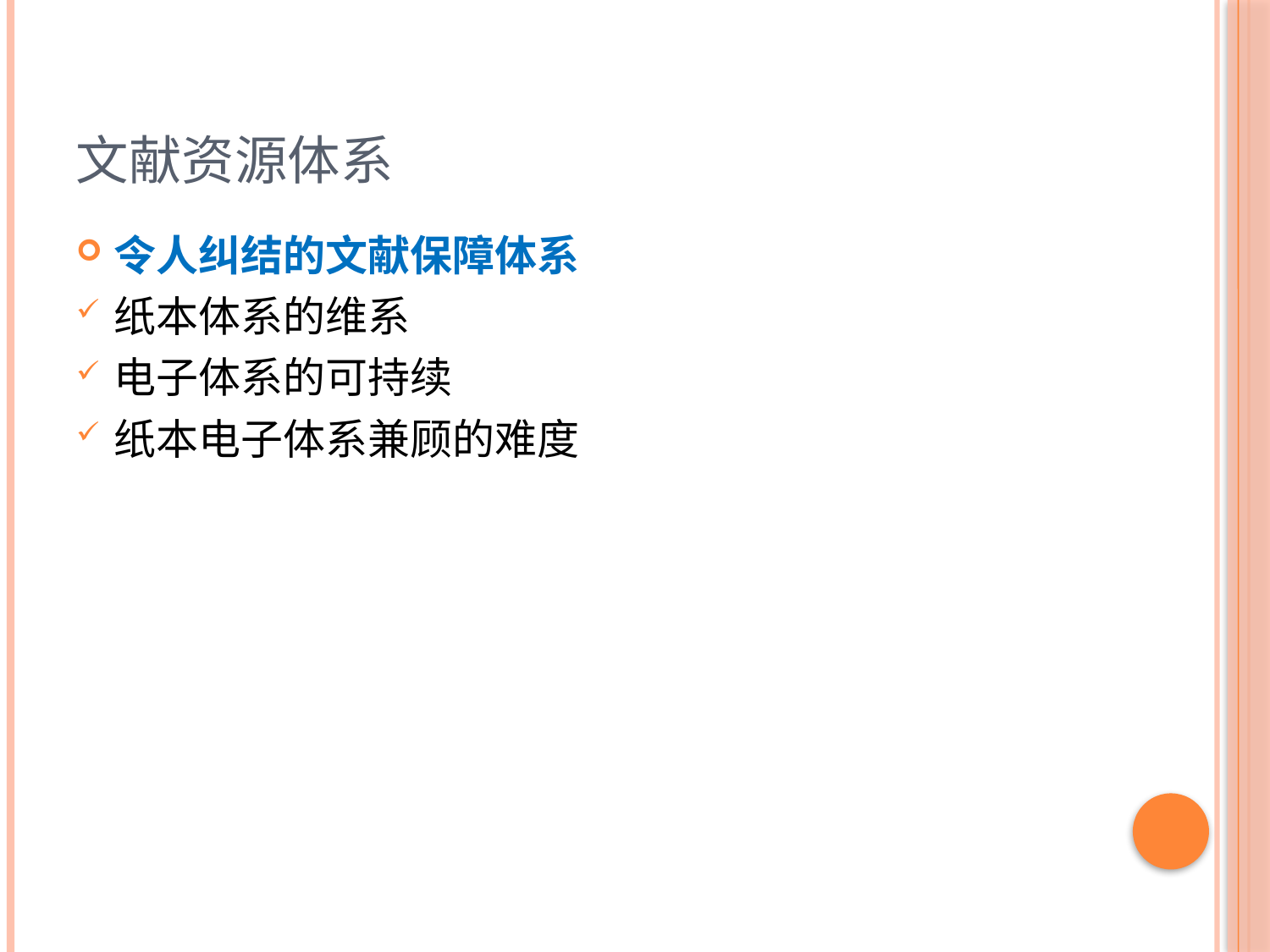

# 文献资源体系
令人纠结的文献保障体系
纸本体系的维系
电子体系的可持续
纸本电子体系兼顾的难度